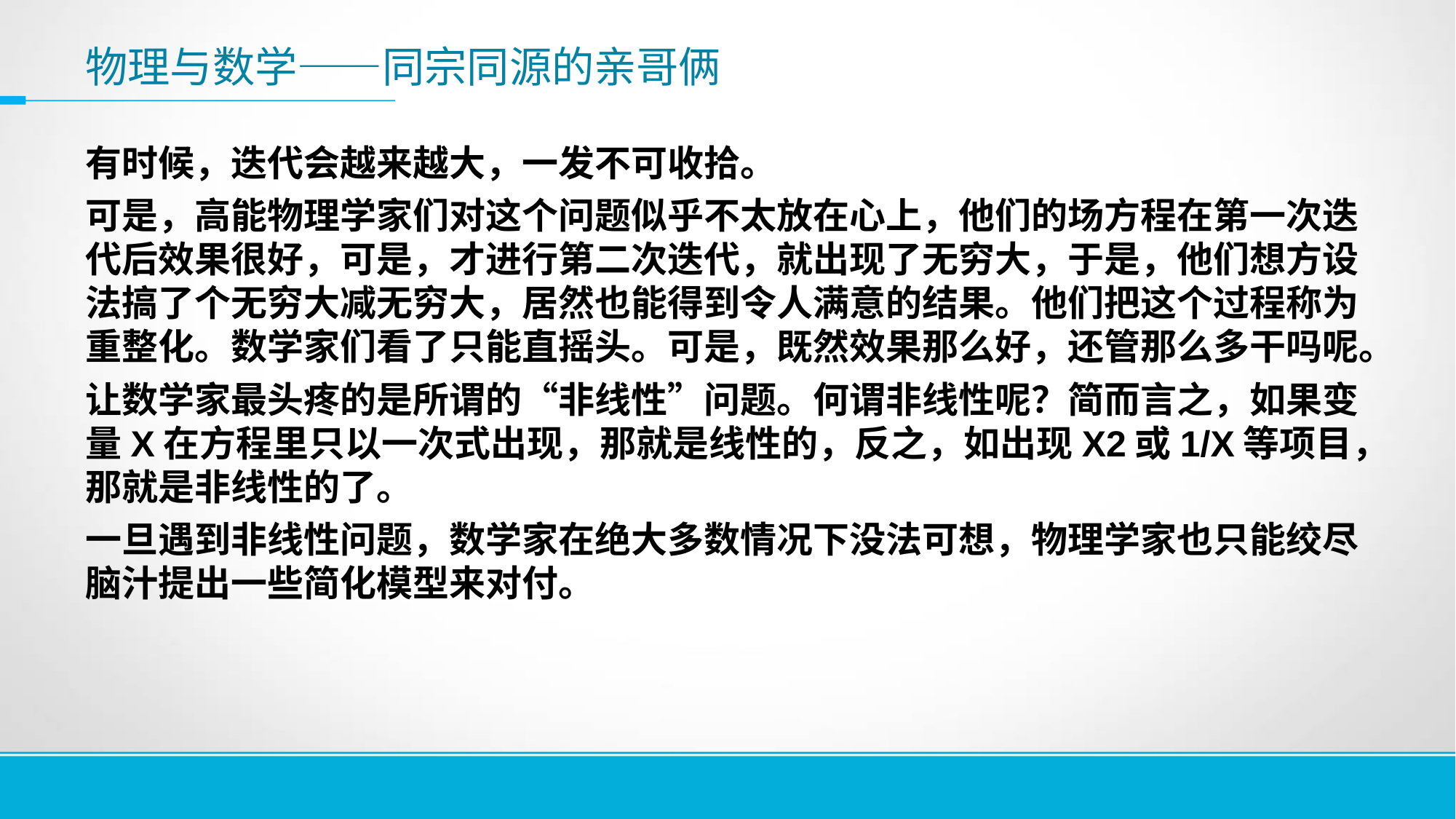

# 物理与数学——同宗同源的亲哥俩
有时候，迭代会越来越大，一发不可收拾。
可是，高能物理学家们对这个问题似乎不太放在心上，他们的场方程在第一次迭代后效果很好，可是，才进行第二次迭代，就出现了无穷大，于是，他们想方设法搞了个无穷大减无穷大，居然也能得到令人满意的结果。他们把这个过程称为重整化。数学家们看了只能直摇头。可是，既然效果那么好，还管那么多干吗呢。
让数学家最头疼的是所谓的“非线性”问题。何谓非线性呢？简而言之，如果变量X在方程里只以一次式出现，那就是线性的，反之，如出现X2或1/X等项目，那就是非线性的了。
一旦遇到非线性问题，数学家在绝大多数情况下没法可想，物理学家也只能绞尽脑汁提出一些简化模型来对付。